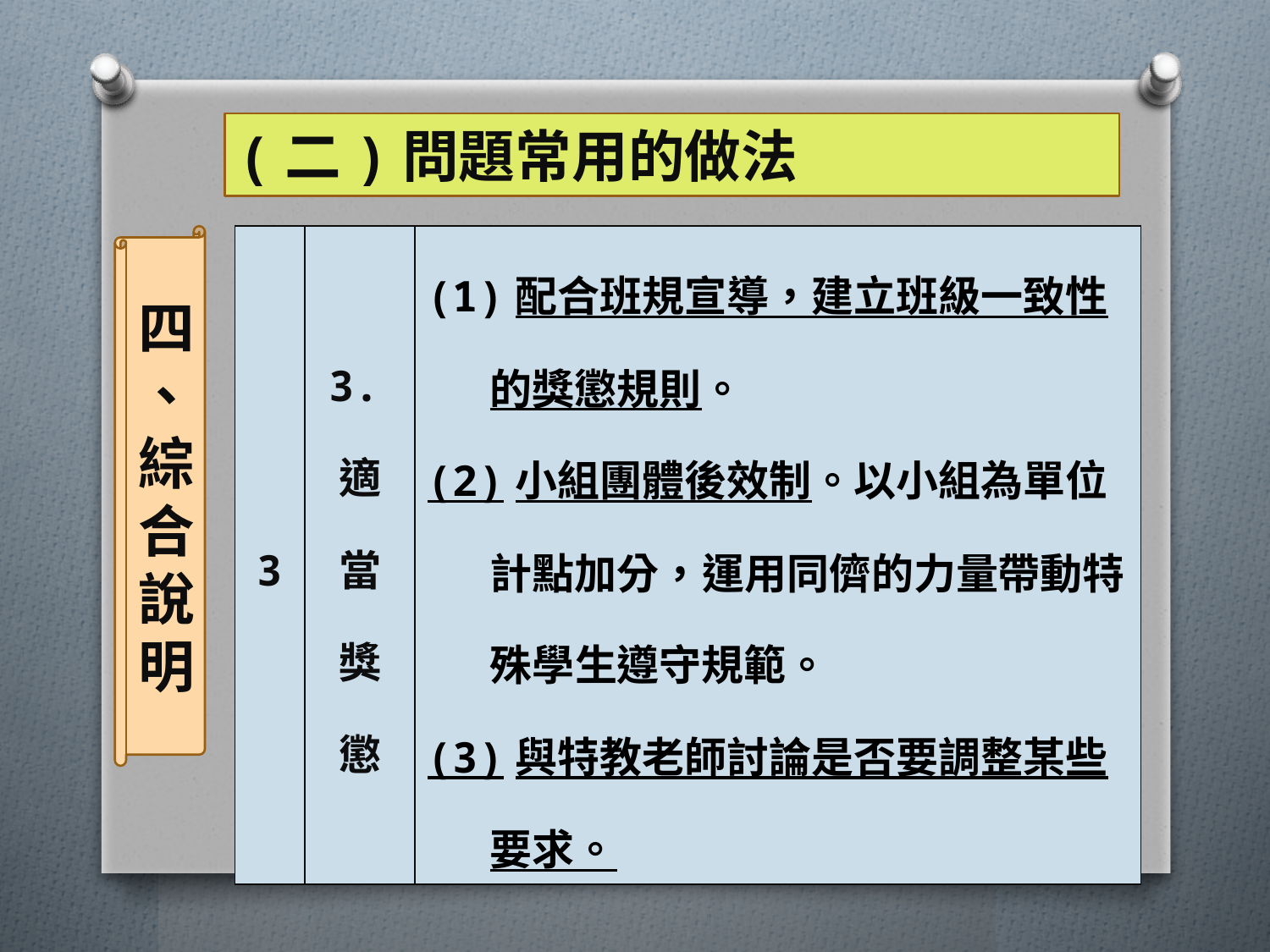

# (二)問題常用的做法
四、綜合說明
| 3 | 3.適當獎懲 | (1)配合班規宣導，建立班級一致性的獎懲規則。 (2)小組團體後效制。以小組為單位計點加分，運用同儕的力量帶動特殊學生遵守規範。 (3)與特教老師討論是否要調整某些要求。 |
| --- | --- | --- |